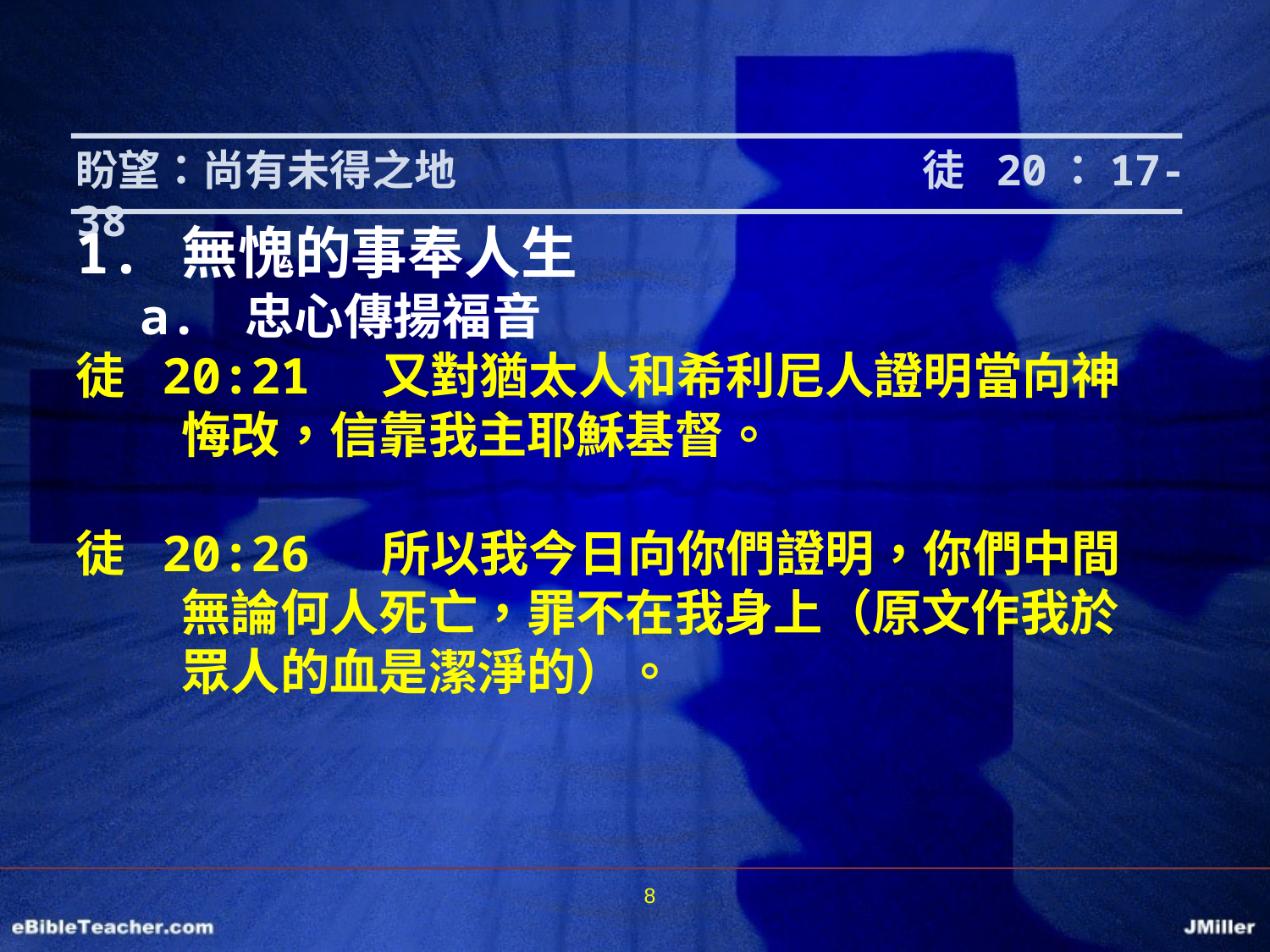

盼望：尚有未得之地			    徒 20：17-38
1.	無愧的事奉人生
a.	忠心傳揚福音
徒 20:21  又對猶太人和希利尼人證明當向神悔改，信靠我主耶穌基督。

徒 20:26  所以我今日向你們證明，你們中間無論何人死亡，罪不在我身上（原文作我於眾人的血是潔淨的）。